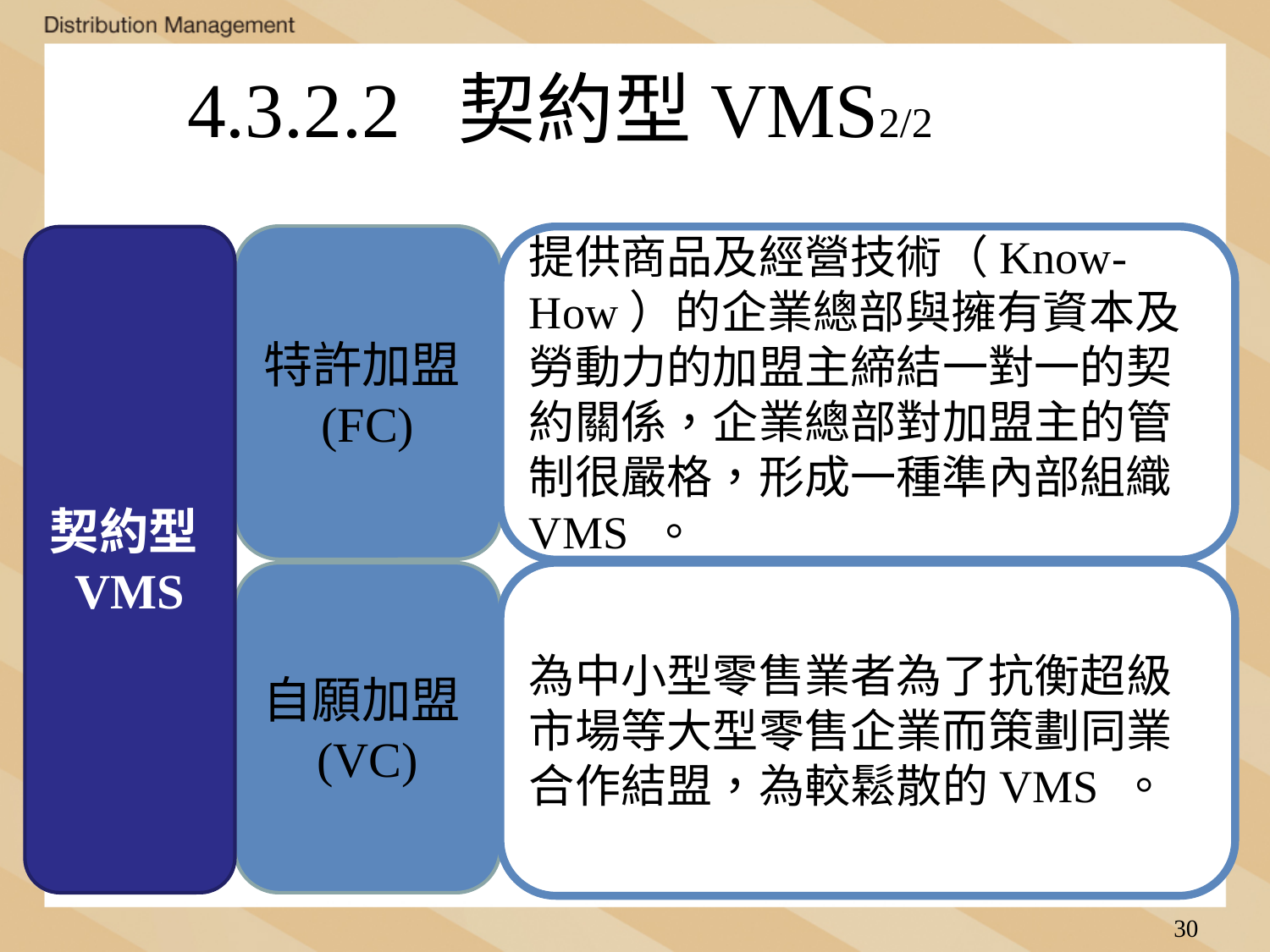

4.3.2.2  契約型VMS2/2
特許加盟(FC)
提供商品及經營技術（Know-How）的企業總部與擁有資本及勞動力的加盟主締結一對一的契約關係，企業總部對加盟主的管制很嚴格，形成一種準內部組織VMS 。
為中小型零售業者為了抗衡超級市場等大型零售企業而策劃同業合作結盟，為較鬆散的VMS 。
自願加盟(VC)
契約型VMS
30